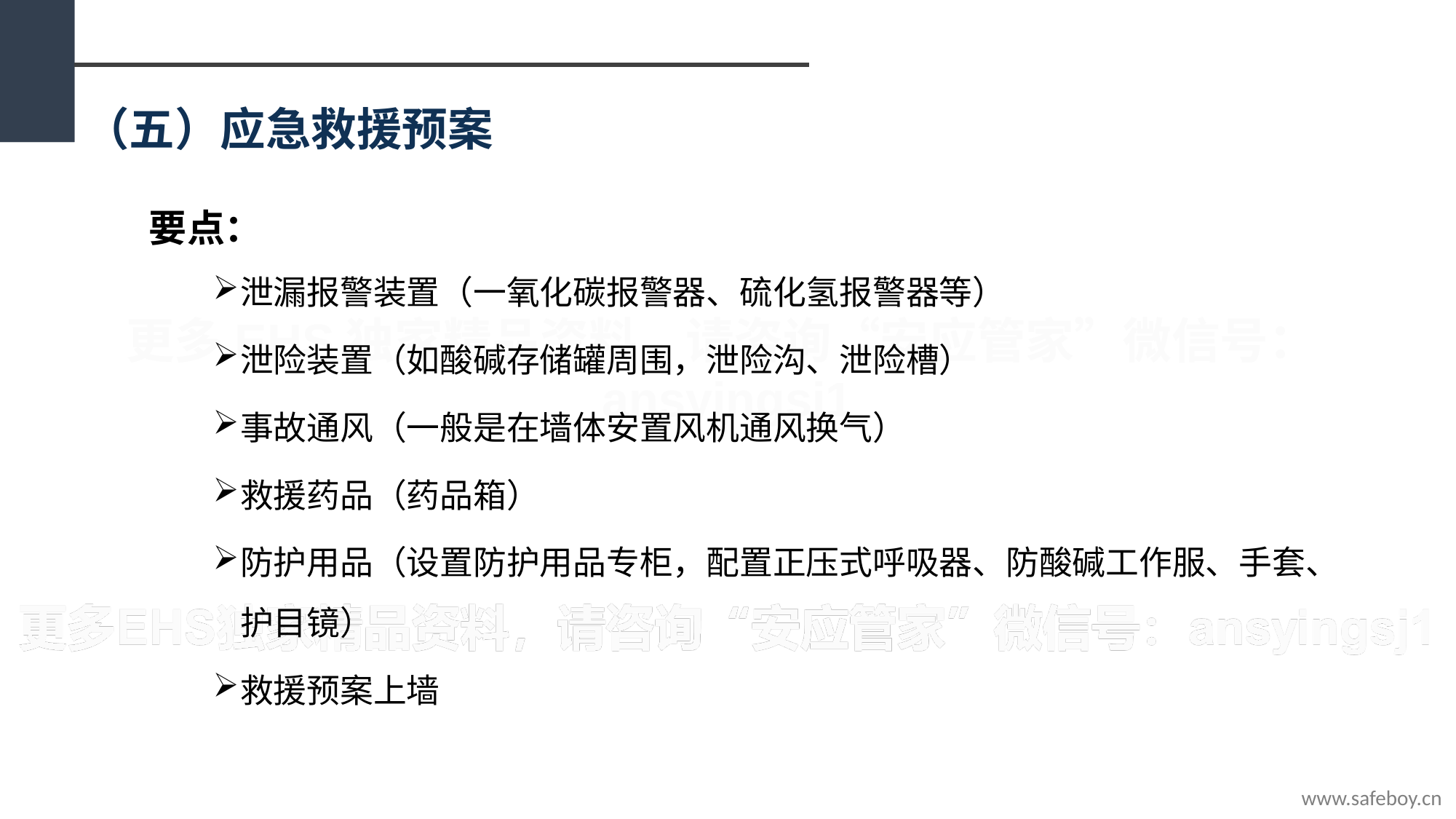

（五）应急救援预案
要点：
泄漏报警装置（一氧化碳报警器、硫化氢报警器等）
泄险装置（如酸碱存储罐周围，泄险沟、泄险槽）
事故通风（一般是在墙体安置风机通风换气）
救援药品（药品箱）
防护用品（设置防护用品专柜，配置正压式呼吸器、防酸碱工作服、手套、护目镜）
救援预案上墙